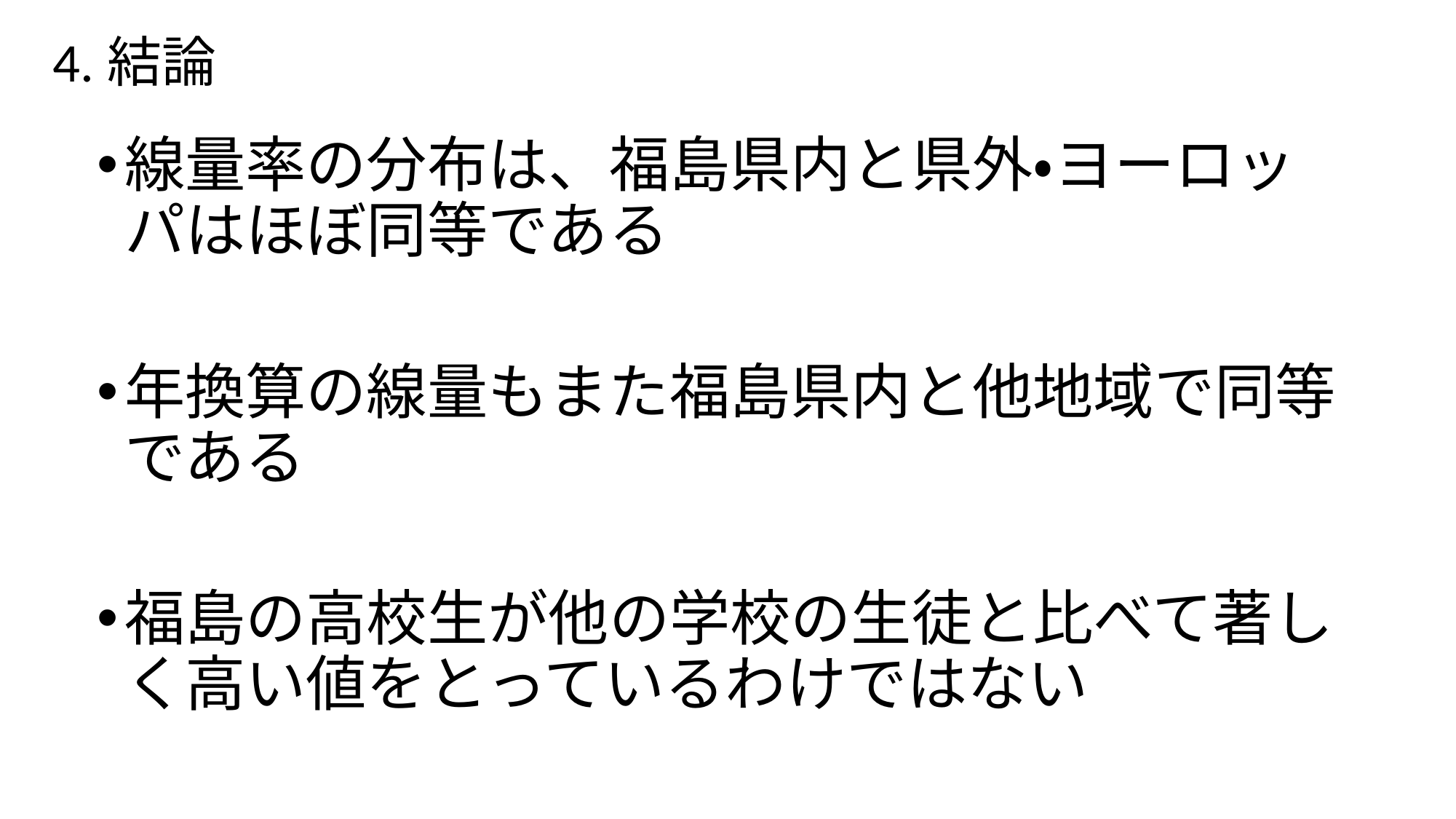

# 4.結論
線量率の分布は、福島県内と県外・ヨーロッパはほぼ同等である

年換算の線量もまた福島県内と他地域で同等である

福島の高校生が他の学校の生徒と比べて著しく高い値をとっているわけではない